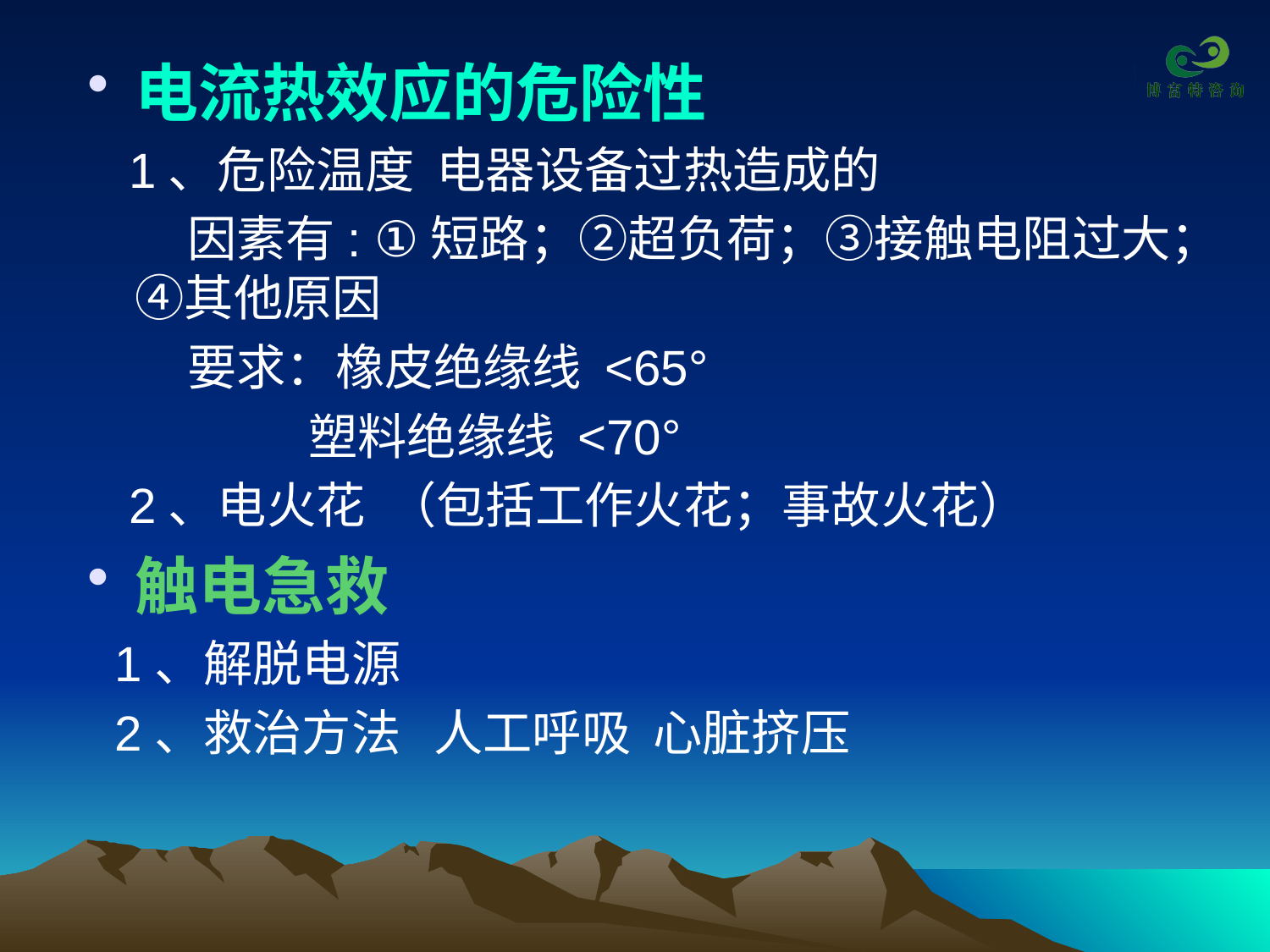

电流热效应的危险性
   1、危险温度  电器设备过热造成的
        因素有: ①短路；②超负荷；③接触电阻过大；④其他原因
        要求：橡皮绝缘线 <65°
                   塑料绝缘线 <70°
   2、电火花  （包括工作火花；事故火花）
触电急救
  1、解脱电源
  2、救治方法   人工呼吸  心脏挤压